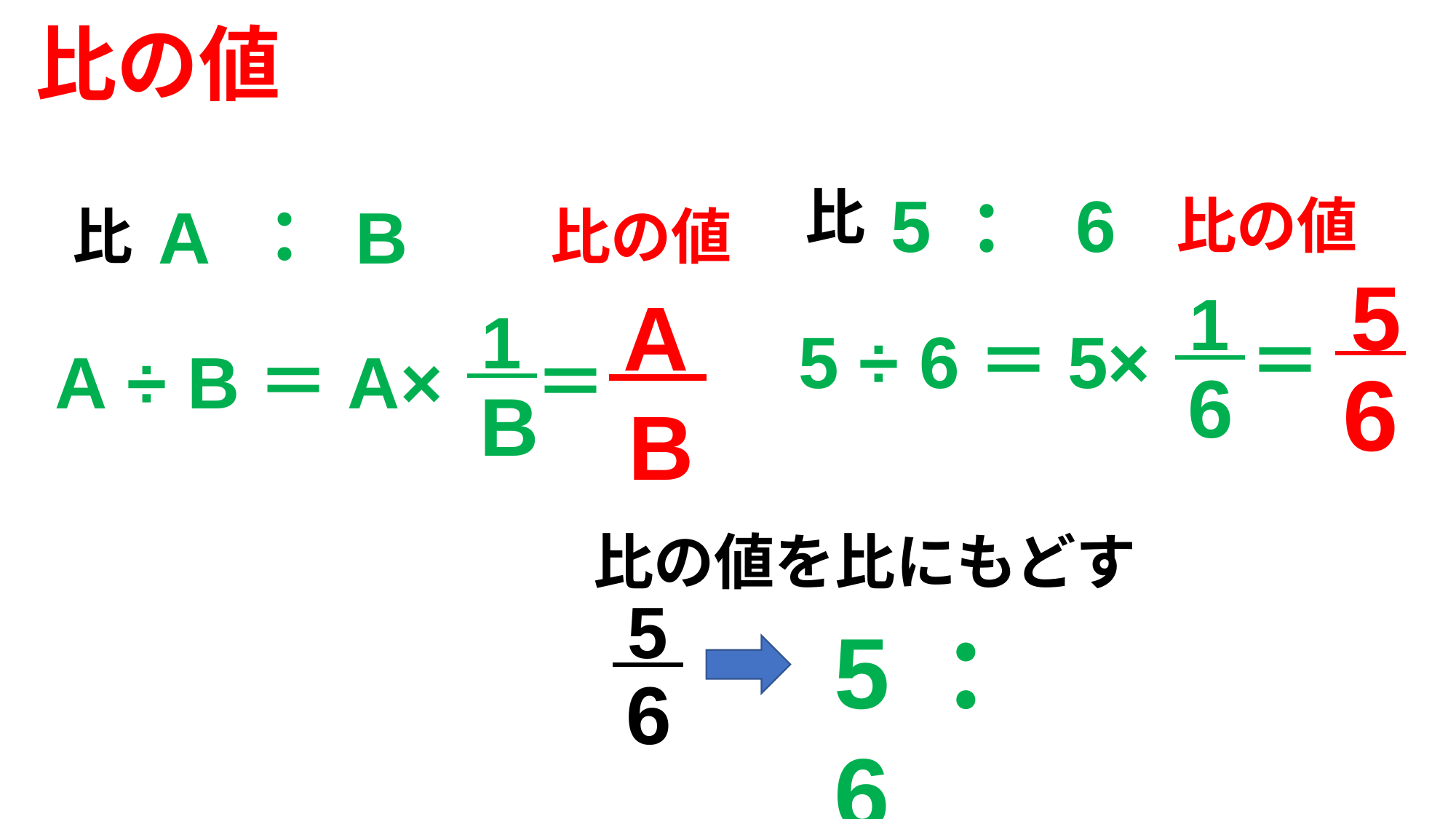

比の値
比
5 ： 6
比の値
A ： B
比
比の値
 5
 6
 1
 6
 1
 B
 A
 B
＝
5 ÷ 6＝5×
A ÷ B＝A×
＝
比の値を比にもどす
 5
 6
5 ： 6